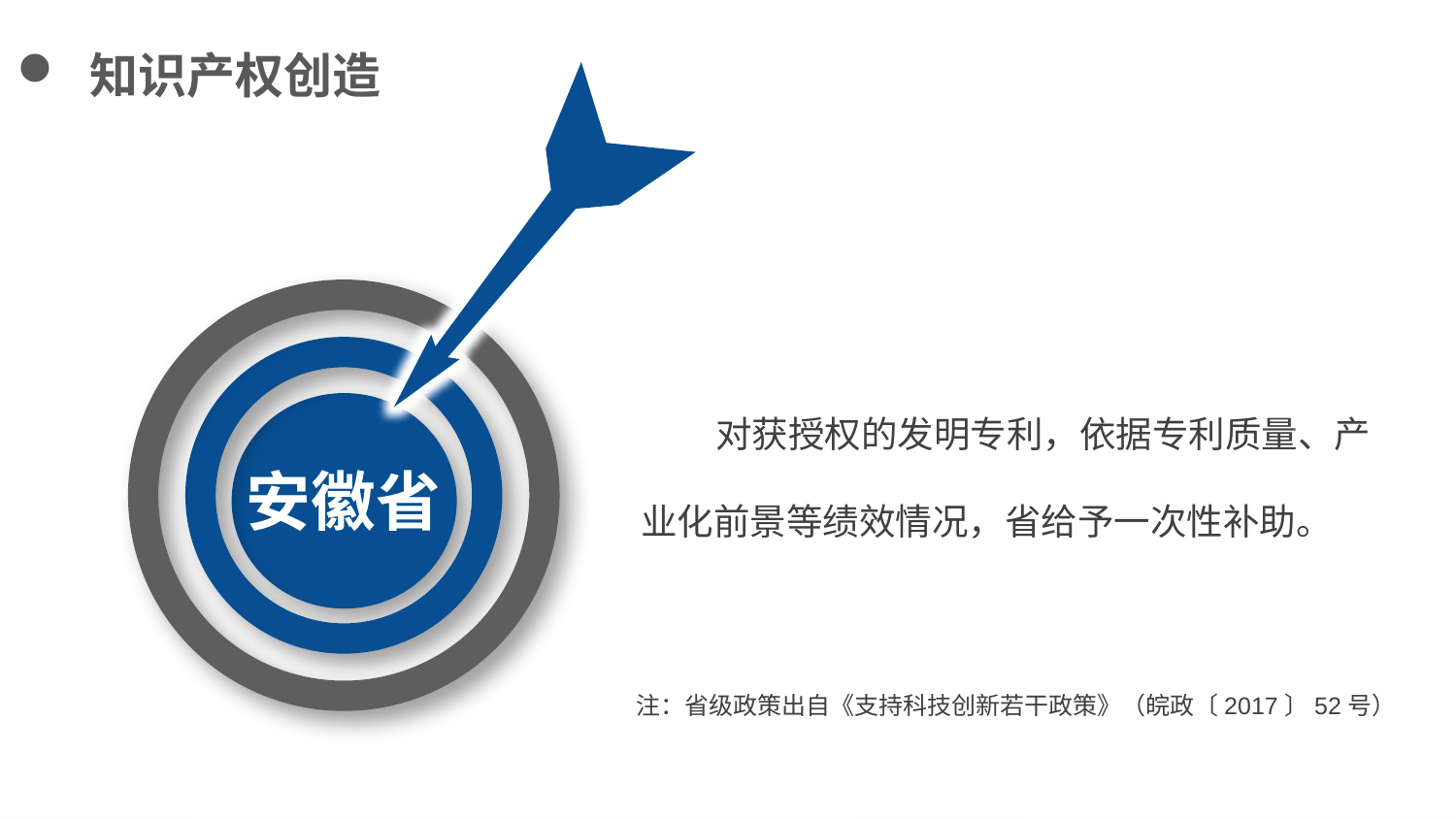

知识产权创造

        对获授权的发明专利，依据专利质量、产业化前景等绩效情况，省给予一次性补助。

安徽省
注：省级政策出自《支持科技创新若干政策》（皖政〔2017〕52号）